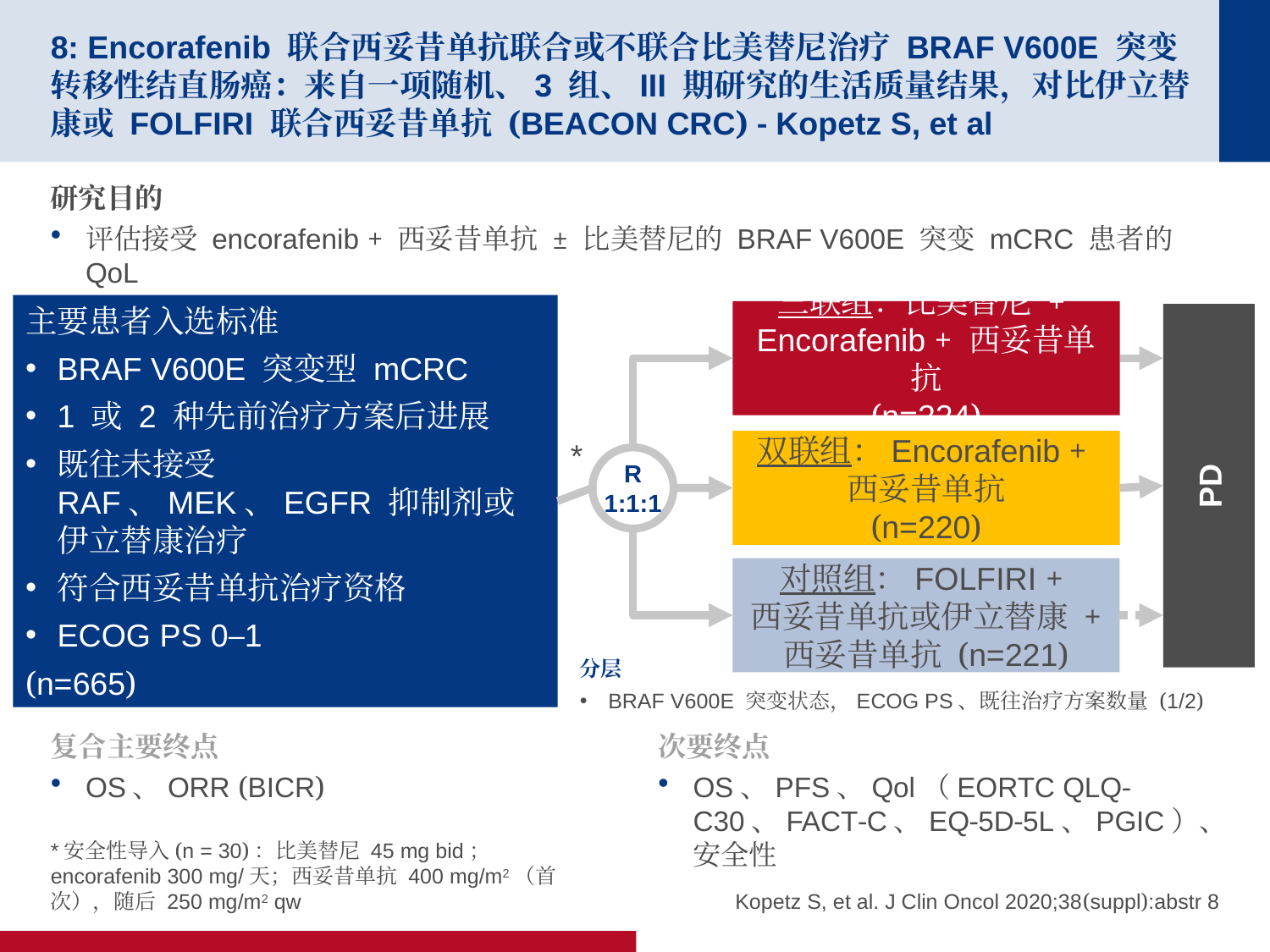

# 8: Encorafenib 联合西妥昔单抗联合或不联合比美替尼治疗 BRAF V600E 突变转移性结直肠癌：来自一项随机、3 组、III 期研究的生活质量结果，对比伊立替康或 FOLFIRI 联合西妥昔单抗 (BEACON CRC) - Kopetz S, et al
研究目的
评估接受 encorafenib + 西妥昔单抗 ± 比美替尼的 BRAF V600E 突变 mCRC 患者的 QoL
主要患者入选标准
BRAF V600E 突变型 mCRC
1 或 2 种先前治疗方案后进展
既往未接受 RAF、MEK、EGFR 抑制剂或伊立替康治疗
符合西妥昔单抗治疗资格
ECOG PS 0–1
(n=665)
三联组：比美替尼 +
Encorafenib + 西妥昔单抗
(n=224)
PD
*
双联组：Encorafenib +
西妥昔单抗
(n=220)
R
1:1:1
对照组：FOLFIRI +
西妥昔单抗或伊立替康 + 西妥昔单抗 (n=221)
分层
BRAF V600E 突变状态，ECOG PS、既往治疗方案数量 (1/2)
复合主要终点
OS、ORR (BICR)

次要终点
OS、PFS、Qol（EORTC QLQ-C30、FACT-C、EQ-5D-5L、PGIC）、安全性
*安全性导入(n = 30)：比美替尼 45 mg bid；
encorafenib 300 mg/天；西妥昔单抗 400 mg/m2（首次），随后 250 mg/m2 qw
Kopetz S, et al. J Clin Oncol 2020;38(suppl):abstr 8